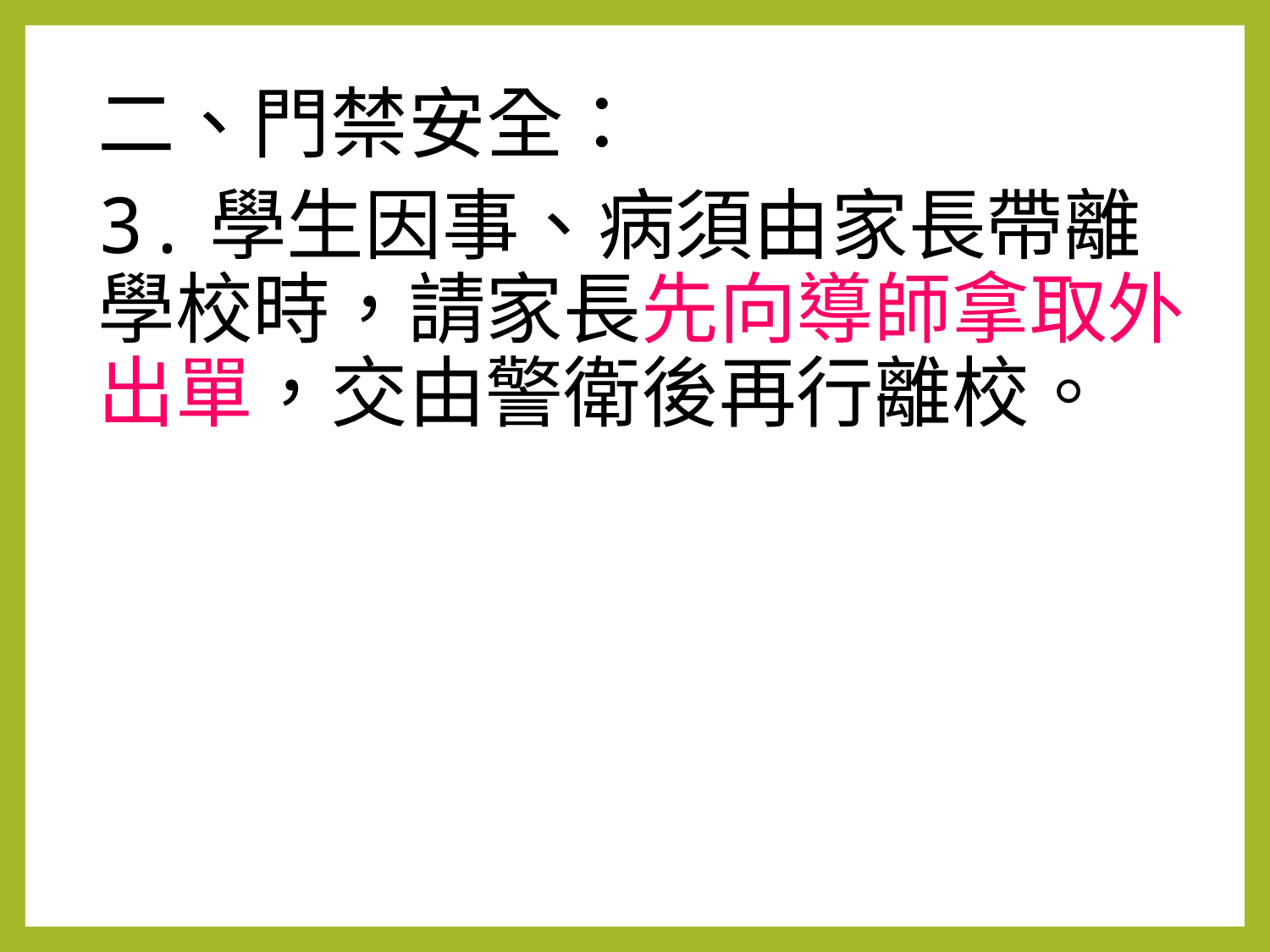

二、門禁安全：
3.學生因事、病須由家長帶離學校時，請家長先向導師拿取外出單，交由警衛後再行離校。